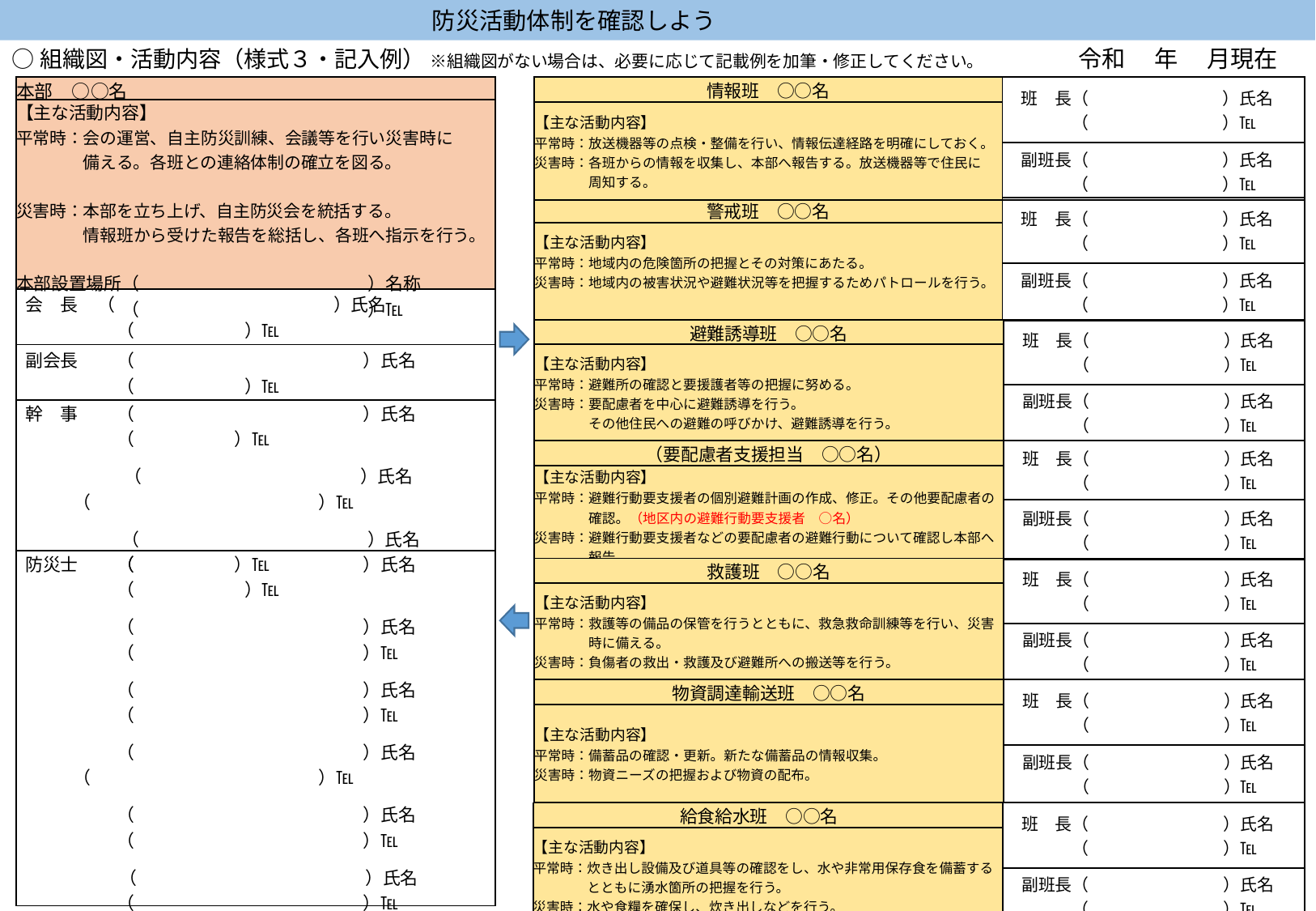

防災活動体制を確認しよう
令和　 年 　月現在
○組織図・活動内容（様式３・記入例） ※組織図がない場合は、必要に応じて記載例を加筆・修正してください。
| 本部　○○名 |
| --- |
| 【主な活動内容】 平常時：会の運営、自主防災訓練、会議等を行い災害時に 　　　　備える。各班との連絡体制の確立を図る。 災害時：本部を立ち上げ、自主防災会を統括する。 　　　　情報班から受けた報告を総括し、各班へ指示を行う。 本部設置場所（　　　　　　　　　　　　　）名称 　　　　　　（　　　　　　　　　　　　　）℡ |
| 会　長 （　　　　 　　　　　　　　 ）氏名 　　　　　 （ 　）℡ |
| 副会長　　 （　　　　　　　　　　　　　）氏名 　　　　　 （ 　）℡ |
| 幹　事　　 （　　　　　　　　　　　　　）氏名 　　　　　 （ ）℡ （　　　　 　　　　　　　　）氏名 （　　　　　　　　　　　　　）℡ 　 （　　　　　　　　　　　　　）氏名 　　　　　 （ ）℡ |
| 防災士　　 （　　　　　　　　　　　　　）氏名 　　　　　 （ 　）℡ 　　　　　 （　　　　　　　　　　　　　）氏名 　　　　　 （　　　　　　　　　　　　　）℡ 　　　　　 （　　　　　　　　　　　　　）氏名 　　　　　 （　　　　　　　　　　　　　）℡　 　　　　　 （　　　　　　　　　　　　　）氏名 （　　　　　　　　　　　　　）℡　　　　 　　　　　 （　　　　　　　　　　　　　）氏名 　　　　　 （　　　　　　　　　　　　　）℡ （　　　　　　　　　　　　　）氏名 　　　　　 （　　　　　　　　　　　　　）℡ ※各班ごとに班員への連絡体制を整備しておくこと。 |
| 情報班　○○名 | 班　長（　　　　　　　　）氏名 　　　（　　　　　　　　）℡ |
| --- | --- |
| 【主な活動内容】 平常時：放送機器等の点検・整備を行い、情報伝達経路を明確にしておく。 災害時：各班からの情報を収集し、本部へ報告する。放送機器等で住民に 　　　　周知する。 |  |
|  | 副班長（　　　　　　　　）氏名 　　　（　　　　　　　　）℡ |
| 警戒班　○○名 | 班　長（　　　　　　　　）氏名 　　　（　　　　　　　　）℡ |
| --- | --- |
| 【主な活動内容】 平常時：地域内の危険箇所の把握とその対策にあたる。 災害時：地域内の被害状況や避難状況等を把握するためパトロールを行う。 |  |
|  | 副班長（　　　　　　　　）氏名 　　　（　　　　　　　　）℡ |
| 避難誘導班　○○名 | 班　長（　　　　　　　　）氏名 　　　（　　　　　　　　）℡ |
| --- | --- |
| 【主な活動内容】 平常時：避難所の確認と要援護者等の把握に努める。 災害時：要配慮者を中心に避難誘導を行う。 　　　　その他住民への避難の呼びかけ、避難誘導を行う。 |  |
|  | 副班長（　　　　　　　　）氏名 　　　（　　　　　　　　）℡ |
| （要配慮者支援担当　○○名） | 班　長（　　　　　　　　）氏名 　　　（　　　　　　　　）℡ |
| 【主な活動内容】 平常時：避難行動要支援者の個別避難計画の作成、修正。その他要配慮者の 　　　　確認。（地区内の避難行動要支援者　○名） 災害時：避難行動要支援者などの要配慮者の避難行動について確認し本部へ 　　　　報告。 |  |
|  | 副班長（　　　　　　　　）氏名 　　　（　　　　　　　　）℡ |

| 救護班　○○名 | 班　長（　　　　　　　　）氏名 　　　（　　　　　　　　）℡ |
| --- | --- |
| 【主な活動内容】 平常時：救護等の備品の保管を行うとともに、救急救命訓練等を行い、災害 　　　　時に備える。 災害時：負傷者の救出・救護及び避難所への搬送等を行う。 |  |
|  | 副班長（　　　　　　　　）氏名 　　　（　　　　　　　　）℡ |

| 物資調達輸送班　○○名 | 班　長（　　　　　　　　）氏名 　　　（　　　　　　　　）℡ |
| --- | --- |
| 【主な活動内容】 平常時：備蓄品の確認・更新。新たな備蓄品の情報収集。 災害時：物資ニーズの把握および物資の配布。 |  |
|  | 副班長（　　　　　　　　）氏名 　　　（　　　　　　　　）℡ |
| 給食給水班　○○名 | 班　長（　　　　　　　　）氏名 　　　（　　　　　　　　）℡ |
| --- | --- |
| 【主な活動内容】 平常時：炊き出し設備及び道具等の確認をし、水や非常用保存食を備蓄する 　　　　とともに湧水箇所の把握を行う。 災害時：水や食糧を確保し、炊き出しなどを行う。 |  |
|  | 副班長（　　　　　　　　）氏名 　　　（　　　　　　　　）℡ |